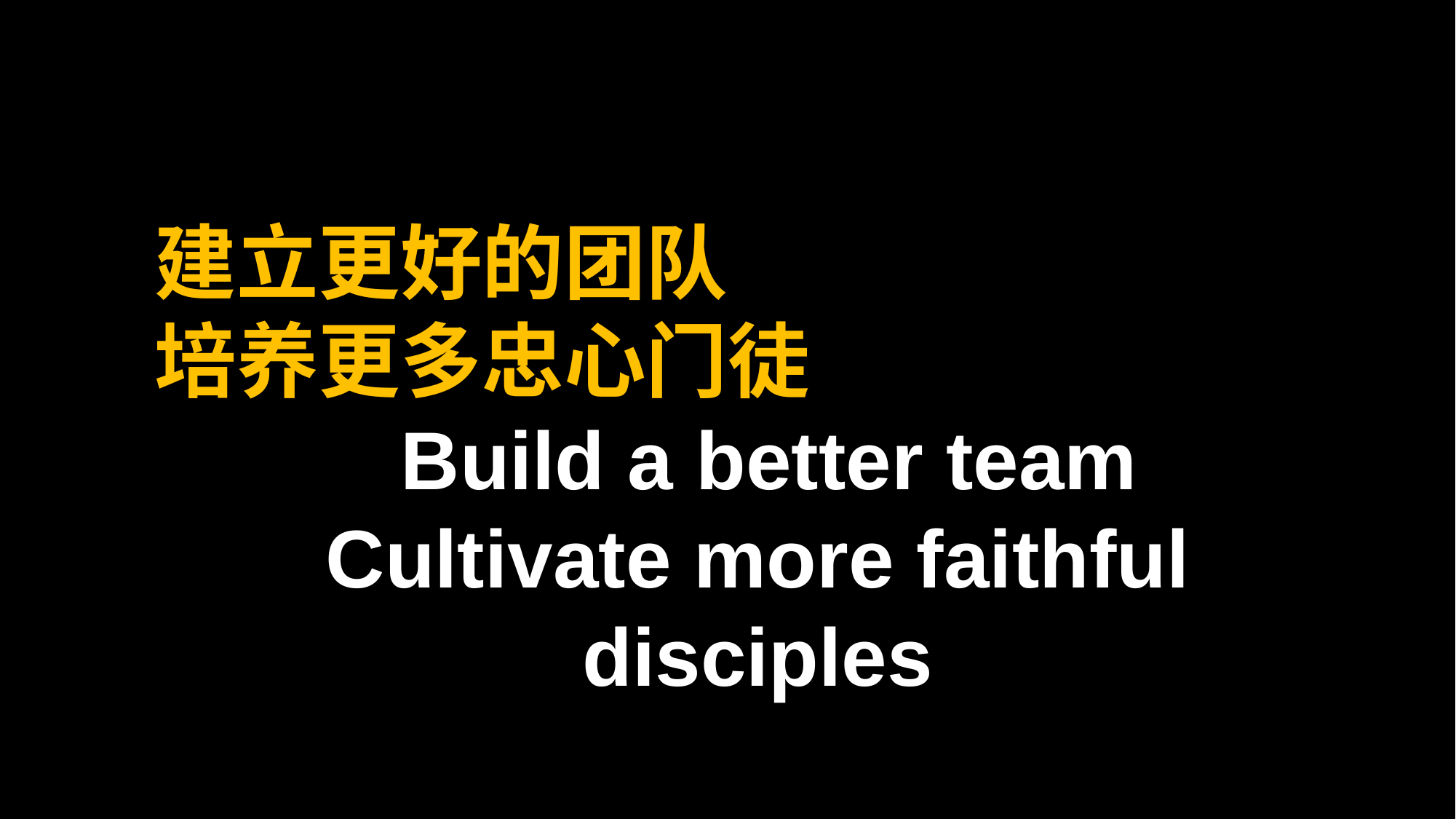

建立更好的团队
培养更多忠心门徒
 Build a better team
Cultivate more faithful disciples